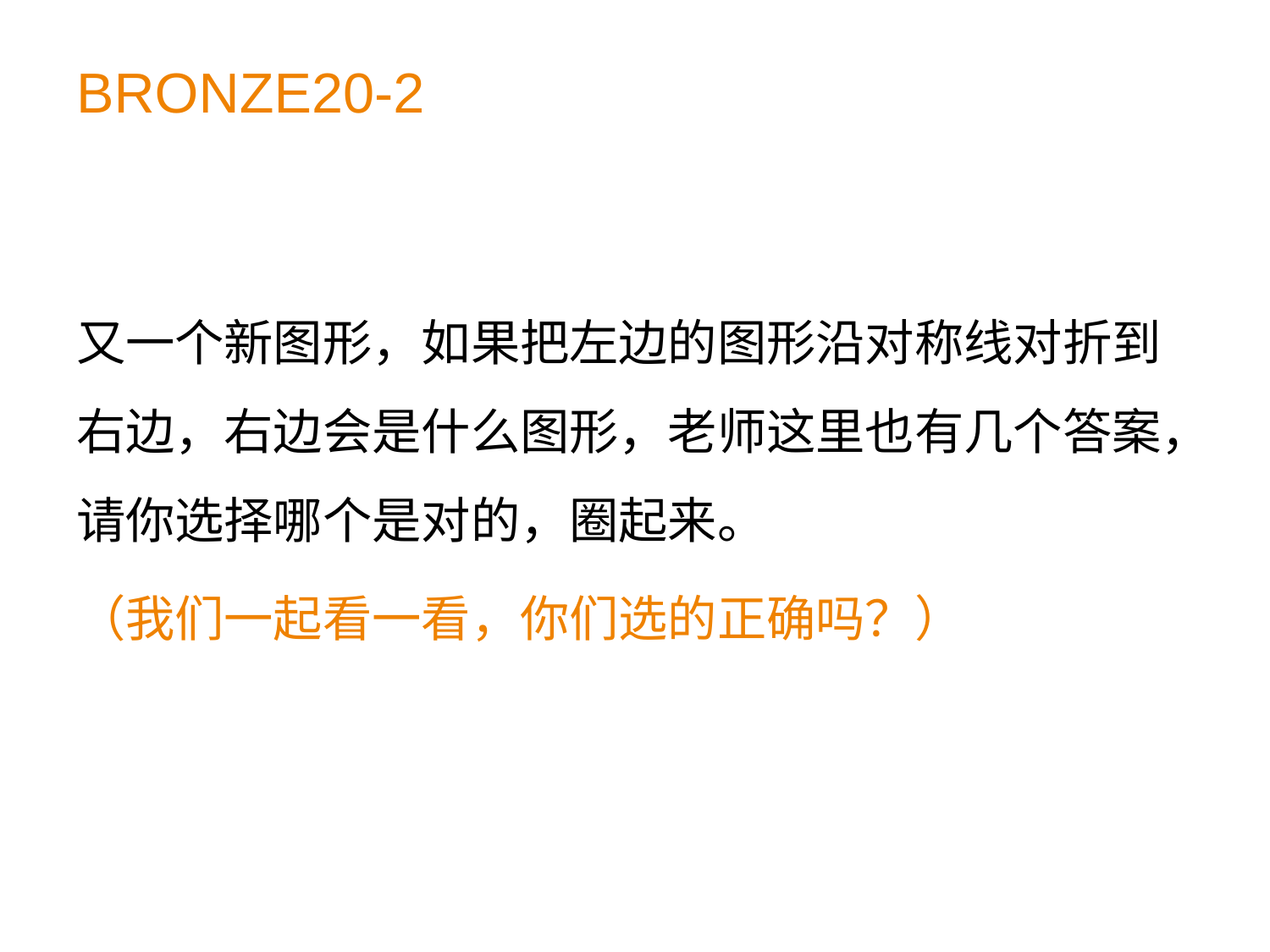

BRONZE20-2
又一个新图形，如果把左边的图形沿对称线对折到右边，右边会是什么图形，老师这里也有几个答案，请你选择哪个是对的，圈起来。
（我们一起看一看，你们选的正确吗？）